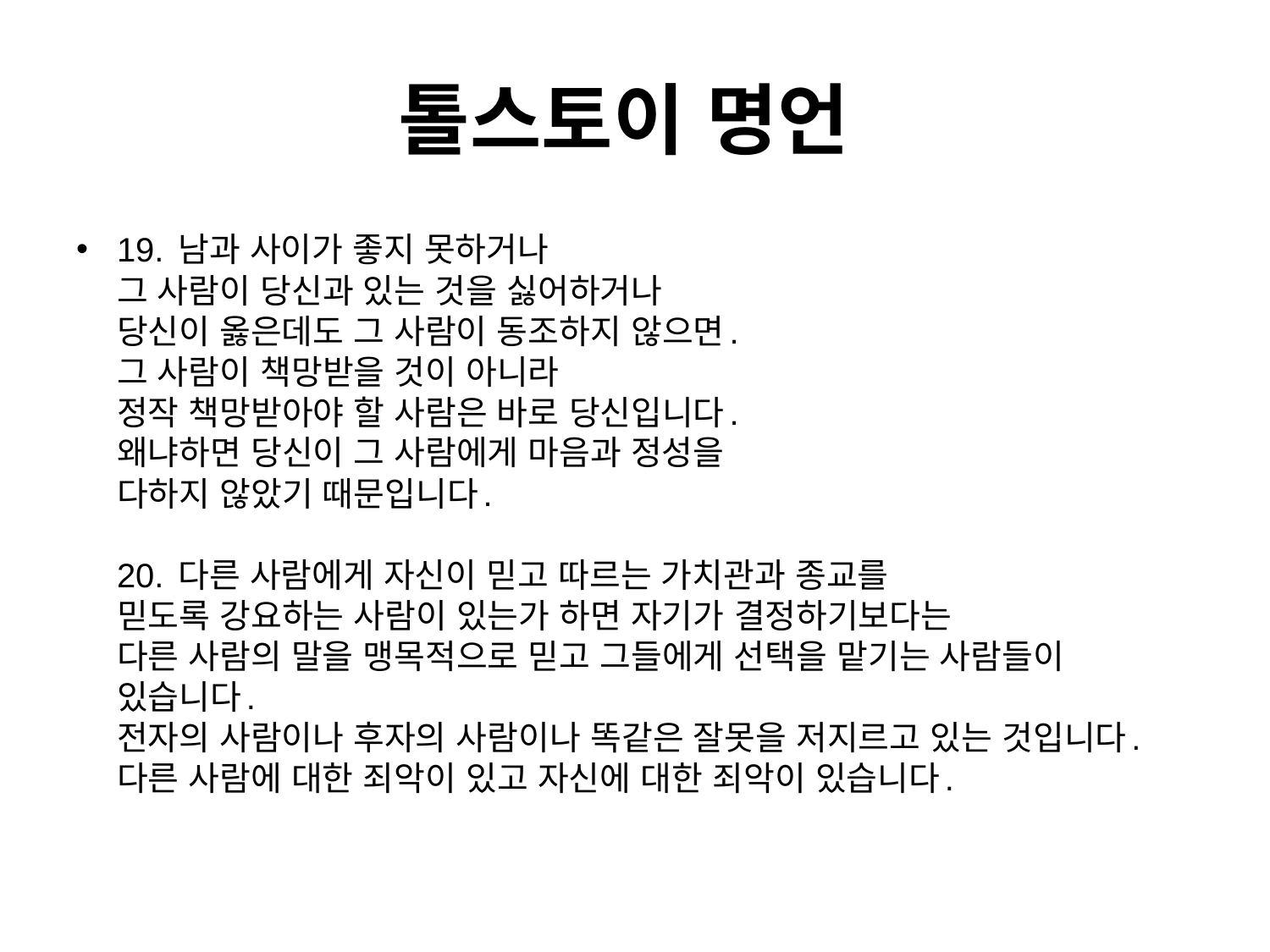

# 톨스토이 명언
19. 남과 사이가 좋지 못하거나
그 사람이 당신과 있는 것을 싫어하거나
당신이 옳은데도 그 사람이 동조하지 않으면.
그 사람이 책망받을 것이 아니라
정작 책망받아야 할 사람은 바로 당신입니다.
왜냐하면 당신이 그 사람에게 마음과 정성을
다하지 않았기 때문입니다.
20. 다른 사람에게 자신이 믿고 따르는 가치관과 종교를
믿도록 강요하는 사람이 있는가 하면 자기가 결정하기보다는
다른 사람의 말을 맹목적으로 믿고 그들에게 선택을 맡기는 사람들이 있습니다.
전자의 사람이나 후자의 사람이나 똑같은 잘못을 저지르고 있는 것입니다.
다른 사람에 대한 죄악이 있고 자신에 대한 죄악이 있습니다.